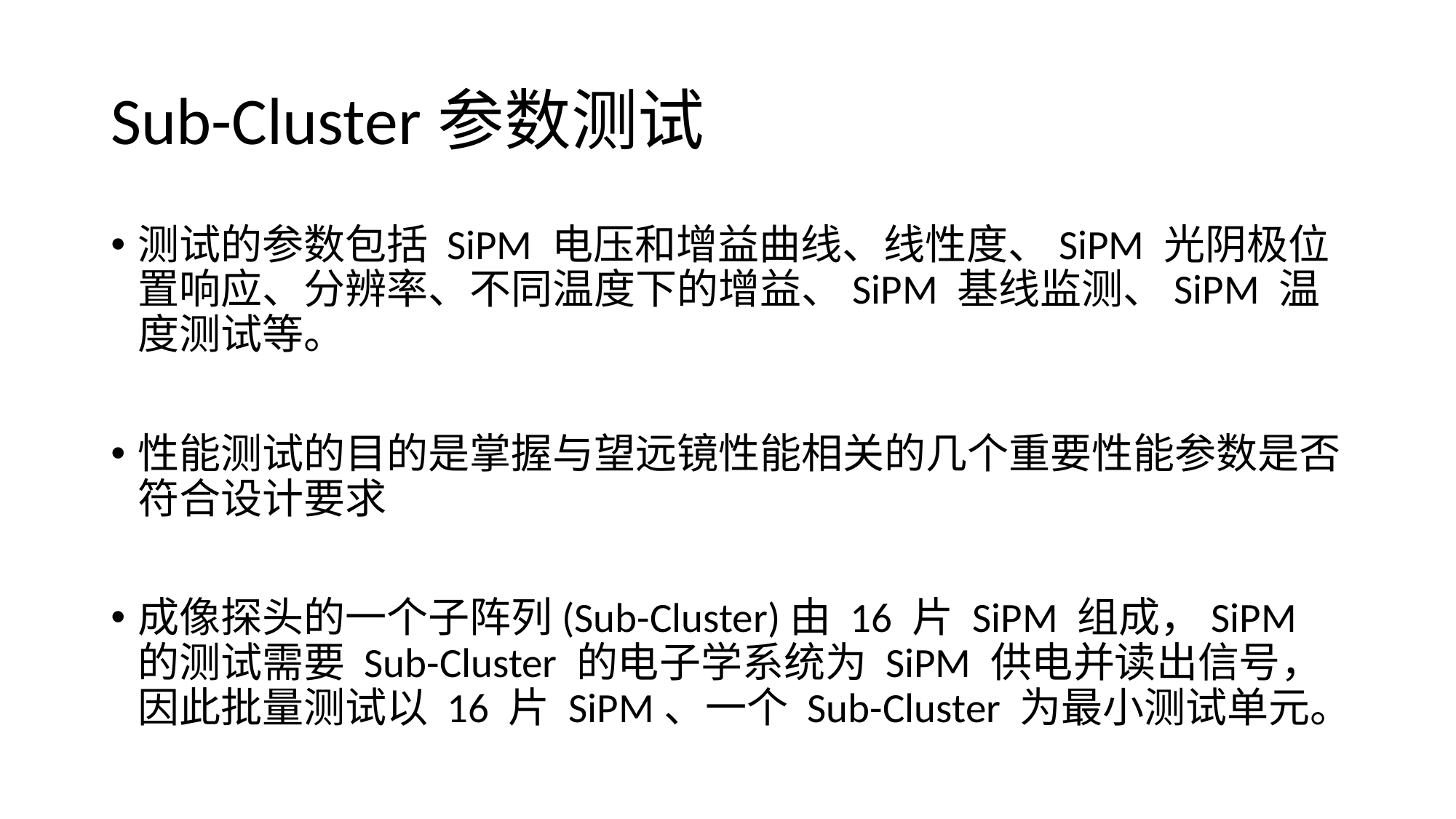

# Sub-Cluster参数测试
测试的参数包括 SiPM 电压和增益曲线、线性度、SiPM 光阴极位置响应、分辨率、不同温度下的增益、SiPM 基线监测、SiPM 温度测试等。

性能测试的目的是掌握与望远镜性能相关的几个重要性能参数是否符合设计要求

成像探头的一个子阵列(Sub-Cluster)由 16 片 SiPM 组成，SiPM 的测试需要 Sub-Cluster 的电子学系统为 SiPM 供电并读出信号，因此批量测试以 16 片 SiPM、一个 Sub-Cluster 为最小测试单元。